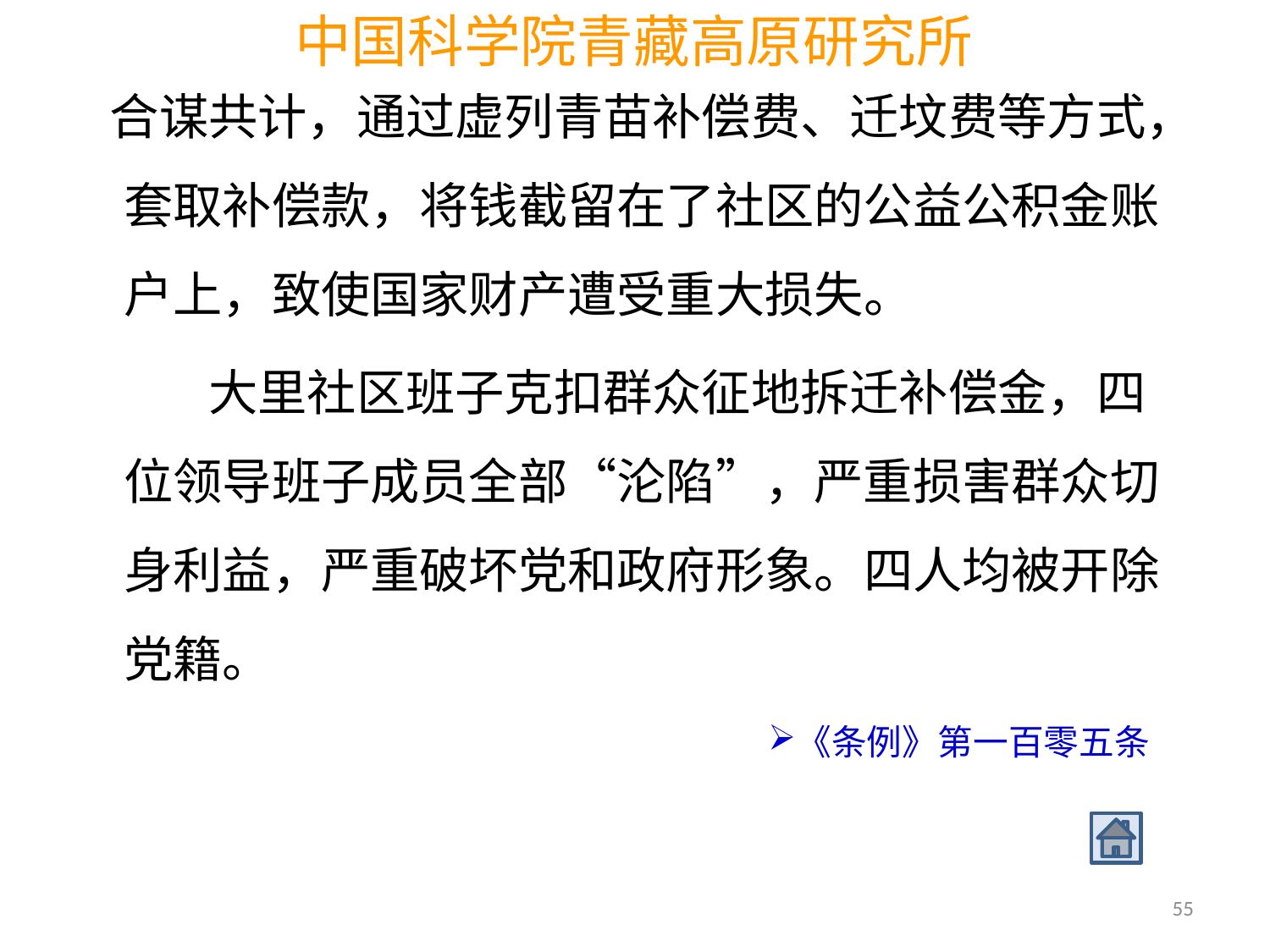

合谋共计，通过虚列青苗补偿费、迁坟费等方式，套取补偿款，将钱截留在了社区的公益公积金账户上，致使国家财产遭受重大损失。
  　　大里社区班子克扣群众征地拆迁补偿金，四位领导班子成员全部“沦陷”，严重损害群众切身利益，严重破坏党和政府形象。四人均被开除党籍。
《条例》第一百零五条

55